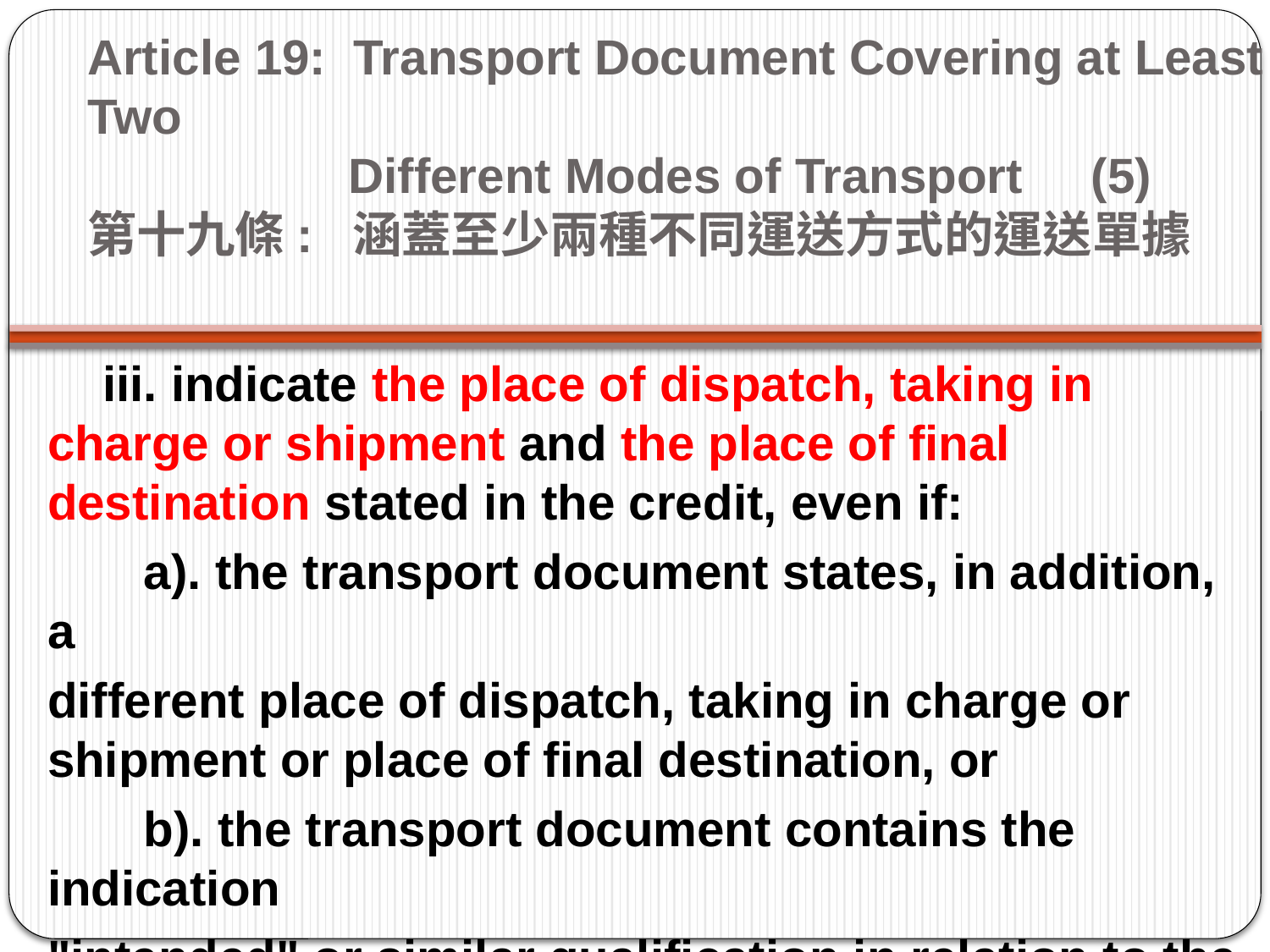

# Article 19:  Transport Document Covering at Least Two Different Modes of Transport     (5)   第十九條:  涵蓋至少兩種不同運送方式的運送單據
    iii. indicate the place of dispatch, taking in charge or shipment and the place of final destination stated in the credit, even if:
       a). the transport document states, in addition, a
different place of dispatch, taking in charge or shipment or place of final destination, or
       b). the transport document contains the indication
"intended" or similar qualification in relation to the vessel, port of loading or port of discharge.